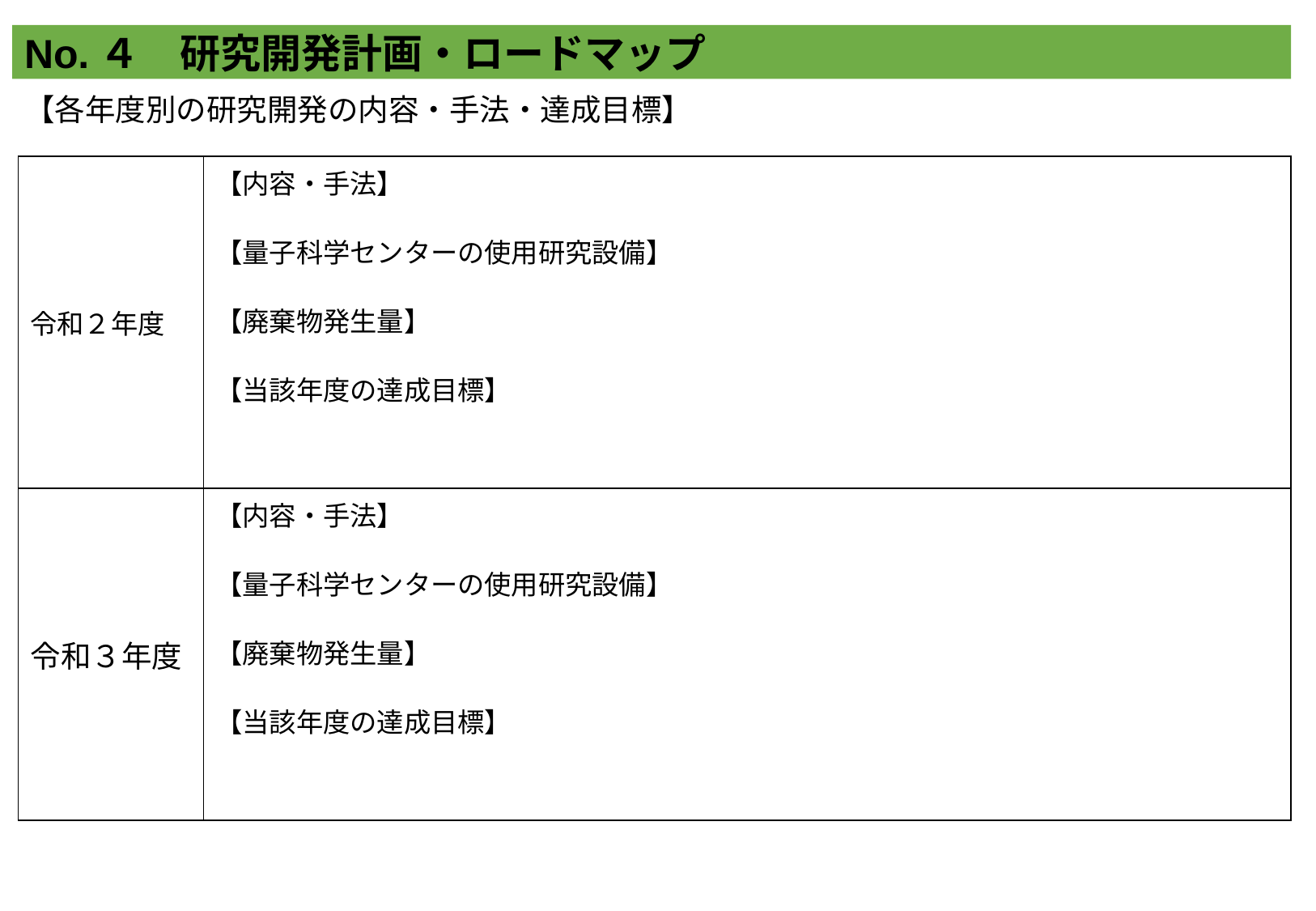

No.４　研究開発計画・ロードマップ
【各年度別の研究開発の内容・手法・達成目標】
| 令和２年度 | 【内容・手法】 【量子科学センターの使用研究設備】 【廃棄物発生量】 【当該年度の達成目標】 |
| --- | --- |
| 令和３年度 | 【内容・手法】 【量子科学センターの使用研究設備】 【廃棄物発生量】 【当該年度の達成目標】 |